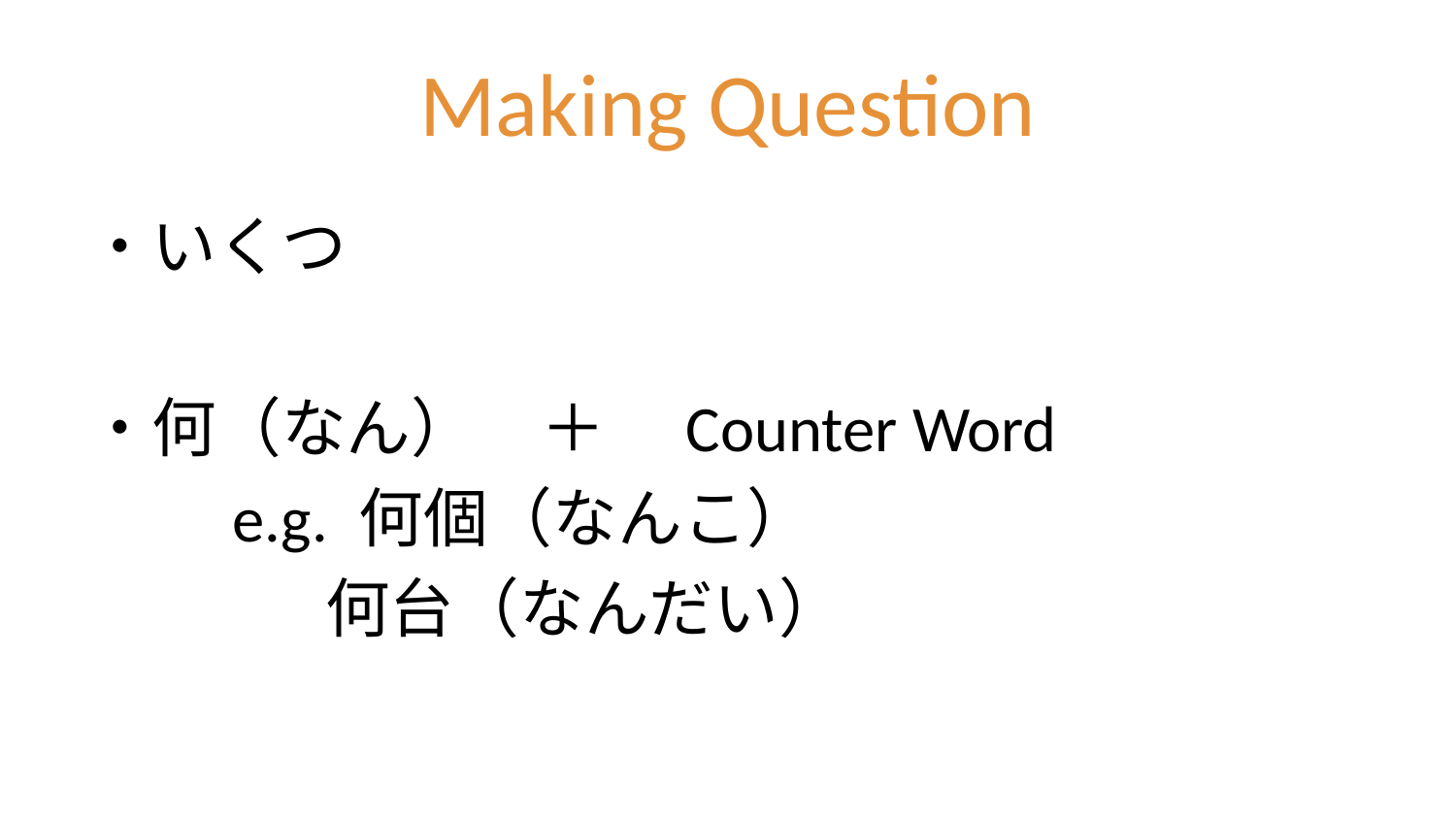

# Making Question
・いくつ

・何（なん）　＋　Counter Word
　　e.g. 何個（なんこ）
　　　   何台（なんだい）